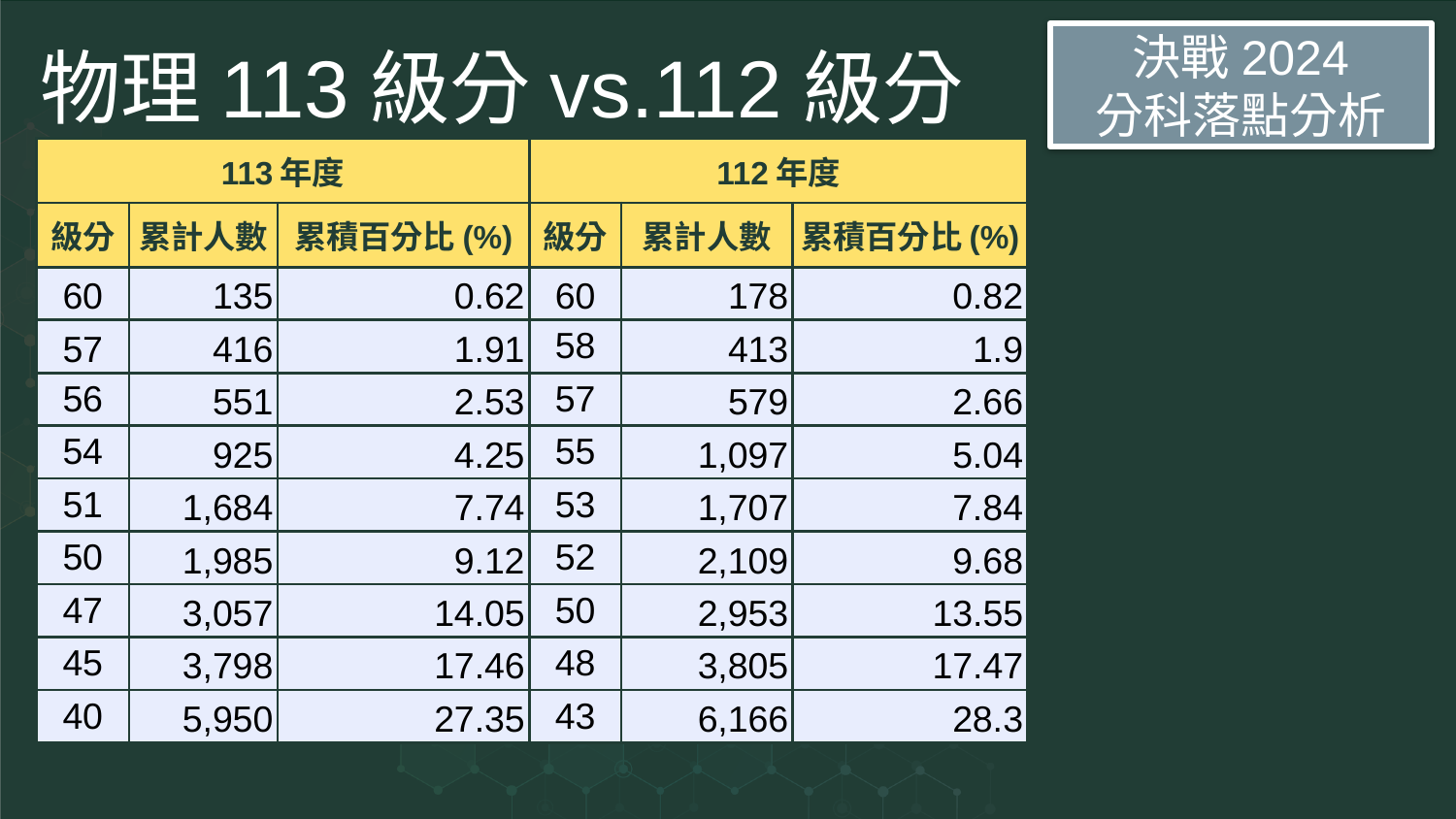

# 物理113級分vs.112級分
決戰2024
分科落點分析
| 113年度 |  |  | 112年度 |  |  |
| --- | --- | --- | --- | --- | --- |
| 級分 | 累計人數 | 累積百分比(%) | 級分 | 累計人數 | 累積百分比(%) |
| 60 | 135 | 0.62 | 60 | 178 | 0.82 |
| 57 | 416 | 1.91 | 58 | 413 | 1.9 |
| 56 | 551 | 2.53 | 57 | 579 | 2.66 |
| 54 | 925 | 4.25 | 55 | 1,097 | 5.04 |
| 51 | 1,684 | 7.74 | 53 | 1,707 | 7.84 |
| 50 | 1,985 | 9.12 | 52 | 2,109 | 9.68 |
| 47 | 3,057 | 14.05 | 50 | 2,953 | 13.55 |
| 45 | 3,798 | 17.46 | 48 | 3,805 | 17.47 |
| 40 | 5,950 | 27.35 | 43 | 6,166 | 28.3 |